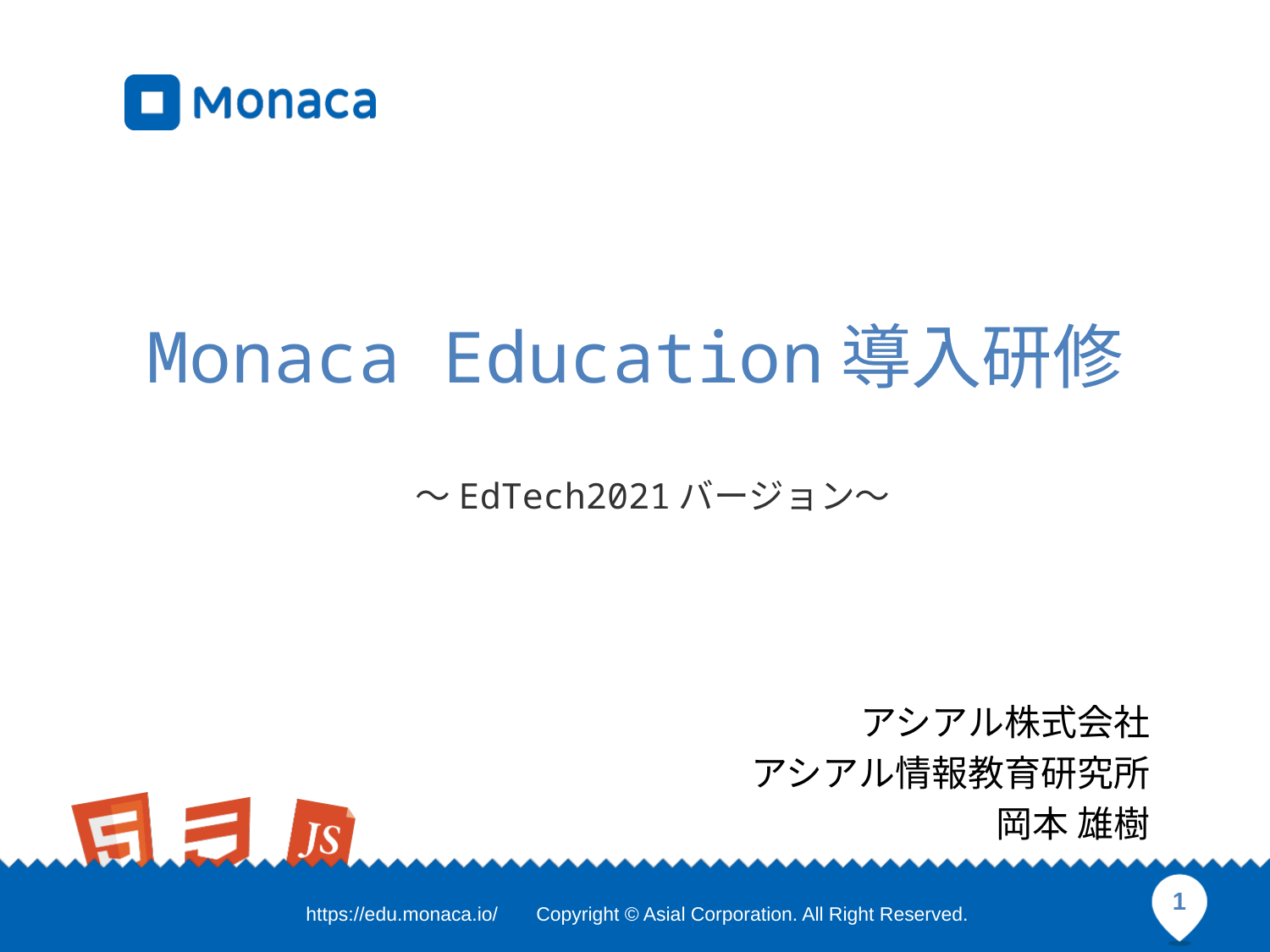

# Monaca Education導入研修 　～EdTech2021バージョン～
アシアル株式会社
アシアル情報教育研究所
岡本 雄樹